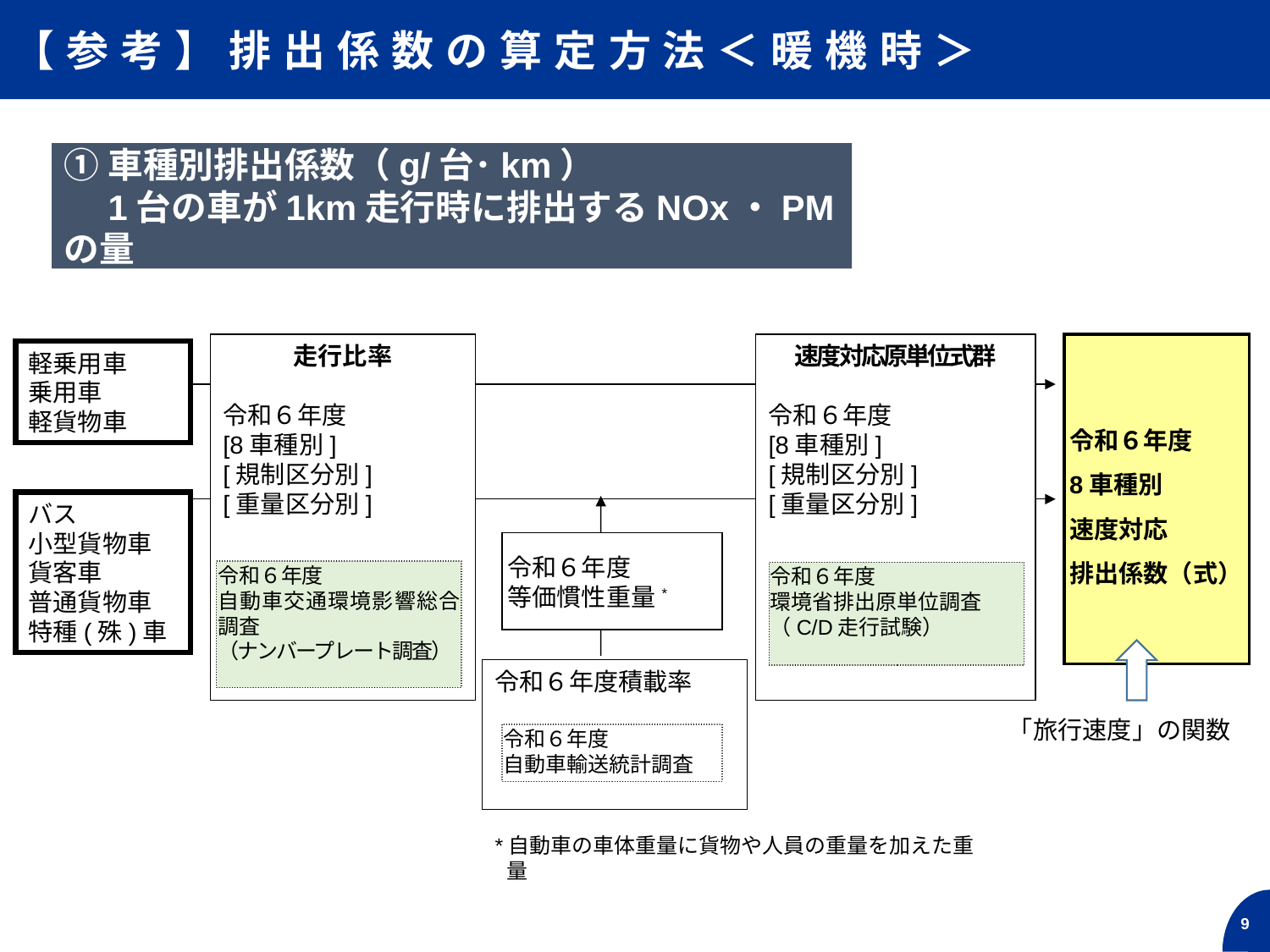

【参考】排出係数の算定方法＜暖機時＞

①車種別排出係数（g/台･km）
　1台の車が1km走行時に排出するNOx・PMの量

走行比率

令和６年度
[8車種別]
[規制区分別]
[重量区分別]

速度対応原単位式群

令和６年度
[8車種別]
[規制区分別]
[重量区分別]

令和６年度
8車種別
速度対応
排出係数（式）
軽乗用車
乗用車
軽貨物車
バス
小型貨物車
貨客車
普通貨物車
特種(殊)車

令和６年度
等価慣性重量*
令和６年度
自動車交通環境影響総合調査
（ナンバープレート調査）
令和６年度
環境省排出原単位調査
（C/D走行試験）

令和６年度積載率
「旅行速度」の関数
令和６年度
自動車輸送統計調査
*自動車の車体重量に貨物や人員の重量を加えた重量